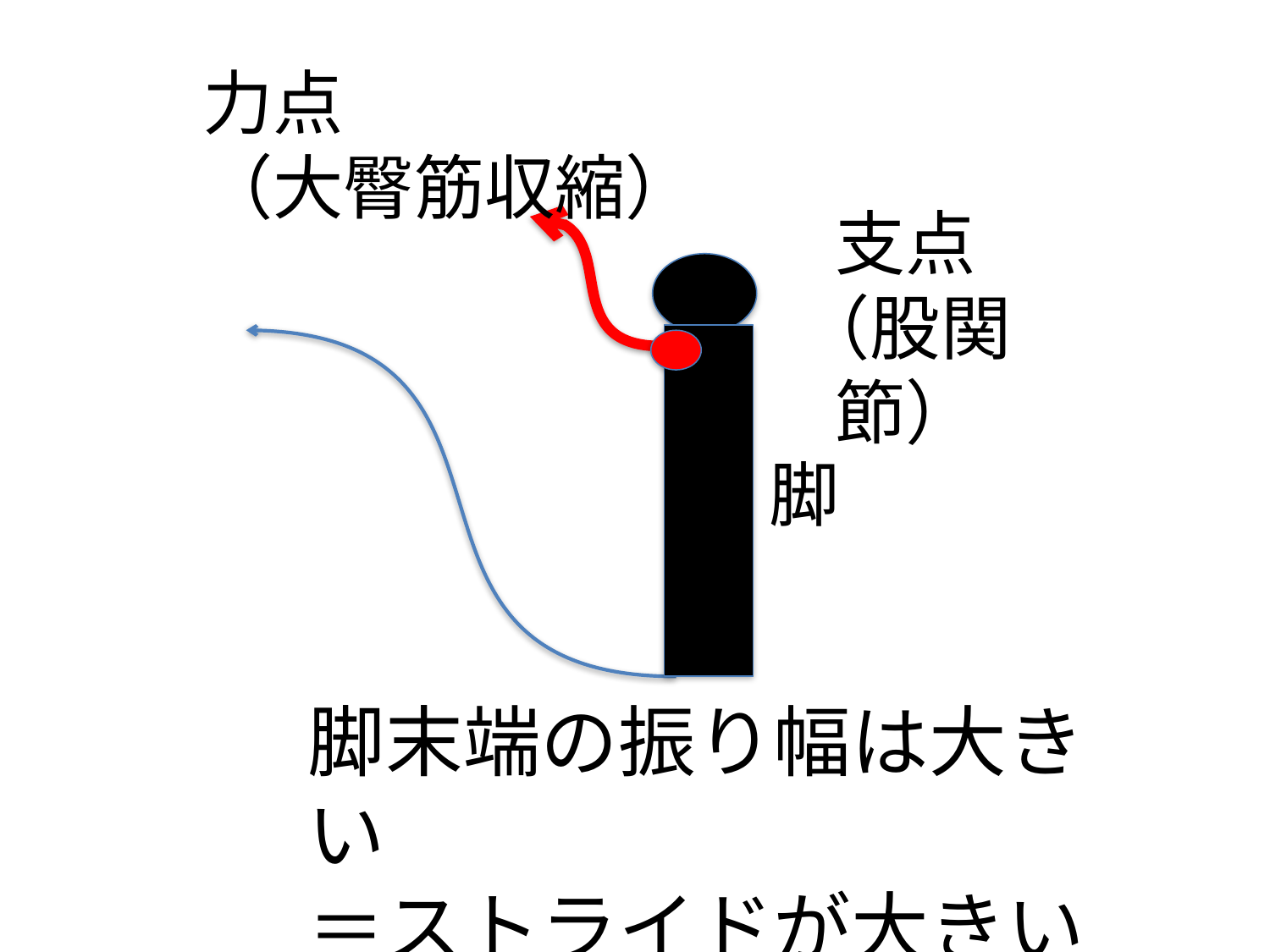

力点
（大臀筋収縮）
支点
（股関節）

脚
脚末端の振り幅は大きい
＝ストライドが大きい